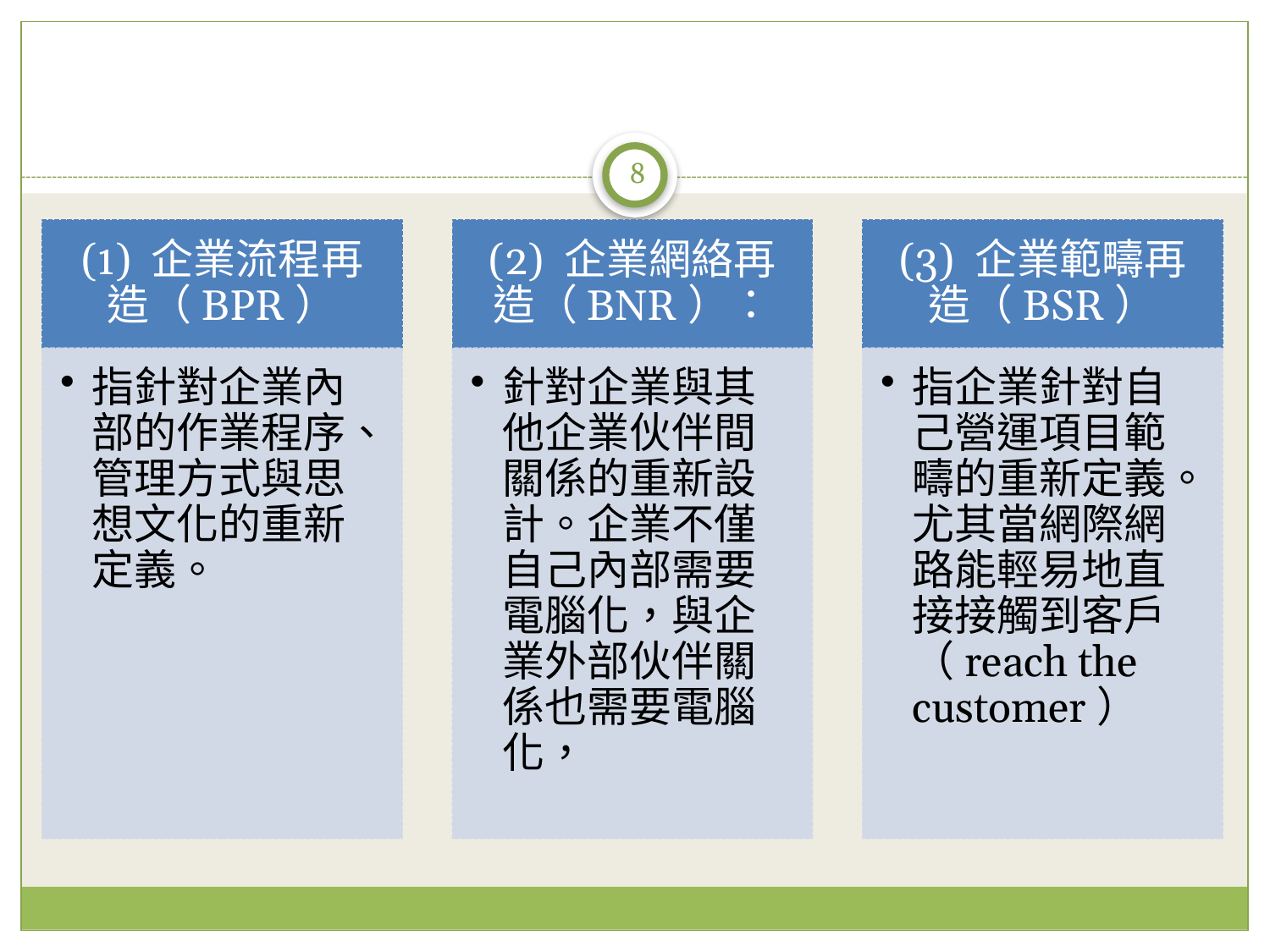

#
8
(1) 企業流程再造（BPR）
指針對企業內部的作業程序、管理方式與思想文化的重新定義。
(2) 企業網絡再造（BNR）：
針對企業與其他企業伙伴間關係的重新設計。企業不僅自己內部需要電腦化，與企業外部伙伴關係也需要電腦化，
(3) 企業範疇再造（BSR）
指企業針對自己營運項目範疇的重新定義。尤其當網際網路能輕易地直接接觸到客戶（reach the customer）